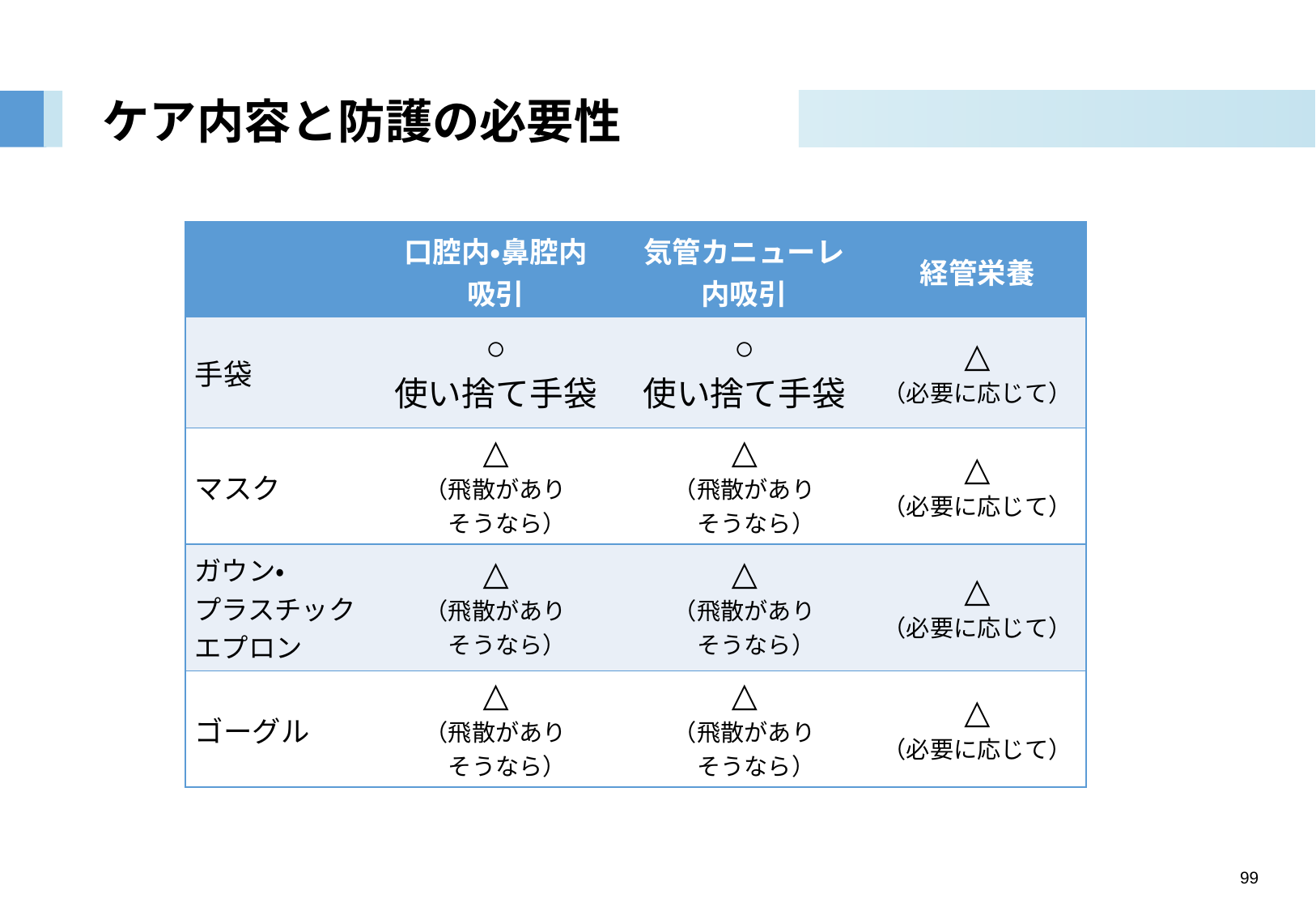

# ケア内容と防護の必要性
|  | 口腔内・鼻腔内 吸引 | 気管カニューレ内吸引 | 経管栄養 |
| --- | --- | --- | --- |
| 手袋 | ○ 使い捨て手袋 | ○ 使い捨て手袋 | △ （必要に応じて） |
| マスク | △ （飛散があり 　そうなら） | △ （飛散があり 　そうなら） | △ （必要に応じて） |
| ガウン・ プラスチック エプロン | △ （飛散があり 　そうなら） | △ （飛散があり 　そうなら） | △ （必要に応じて） |
| ゴーグル | △ （飛散があり 　そうなら） | △ （飛散があり 　そうなら） | △ （必要に応じて） |
99